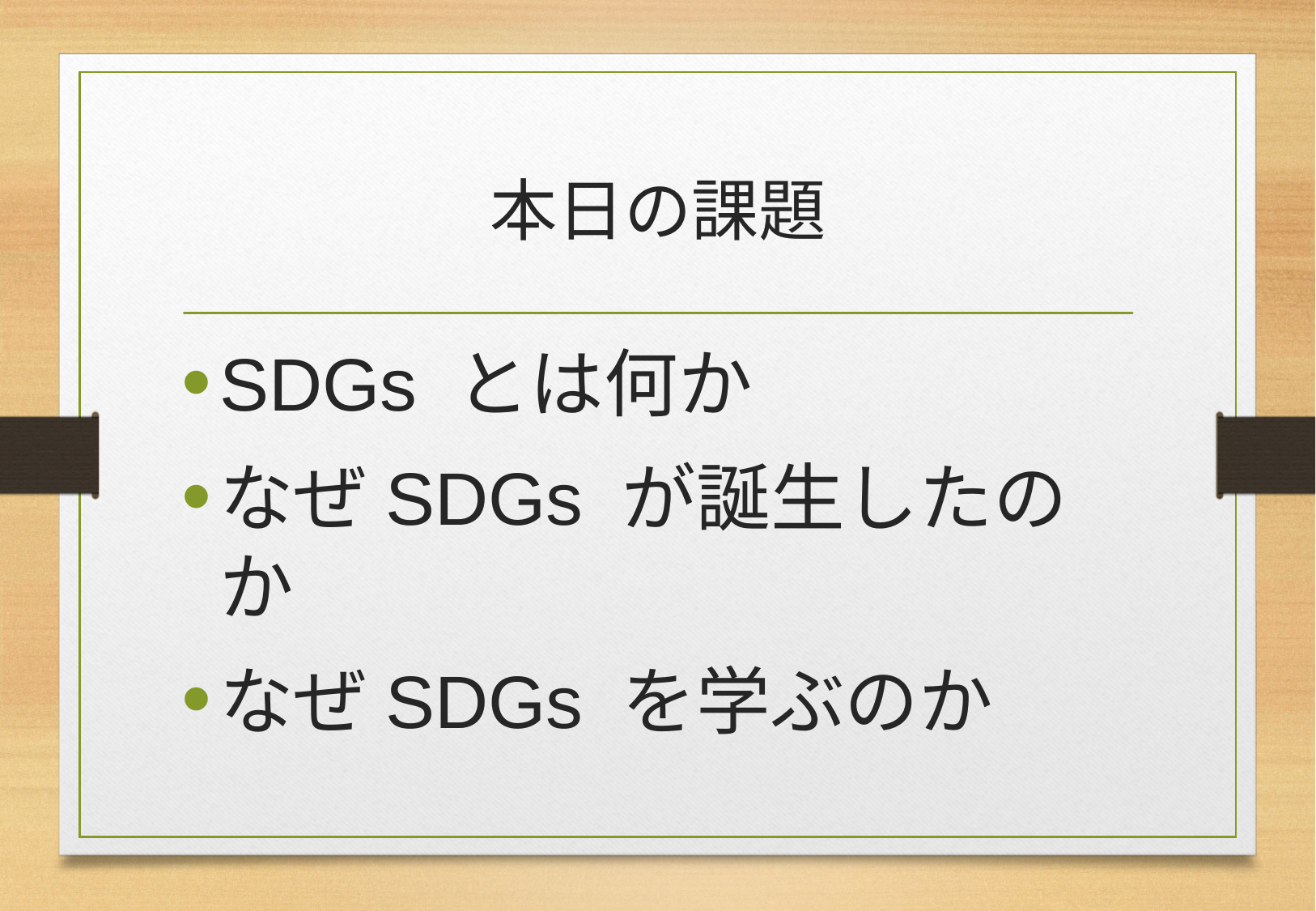

# 本日の課題
SDGs とは何か
なぜSDGs が誕生したのか
なぜSDGs を学ぶのか